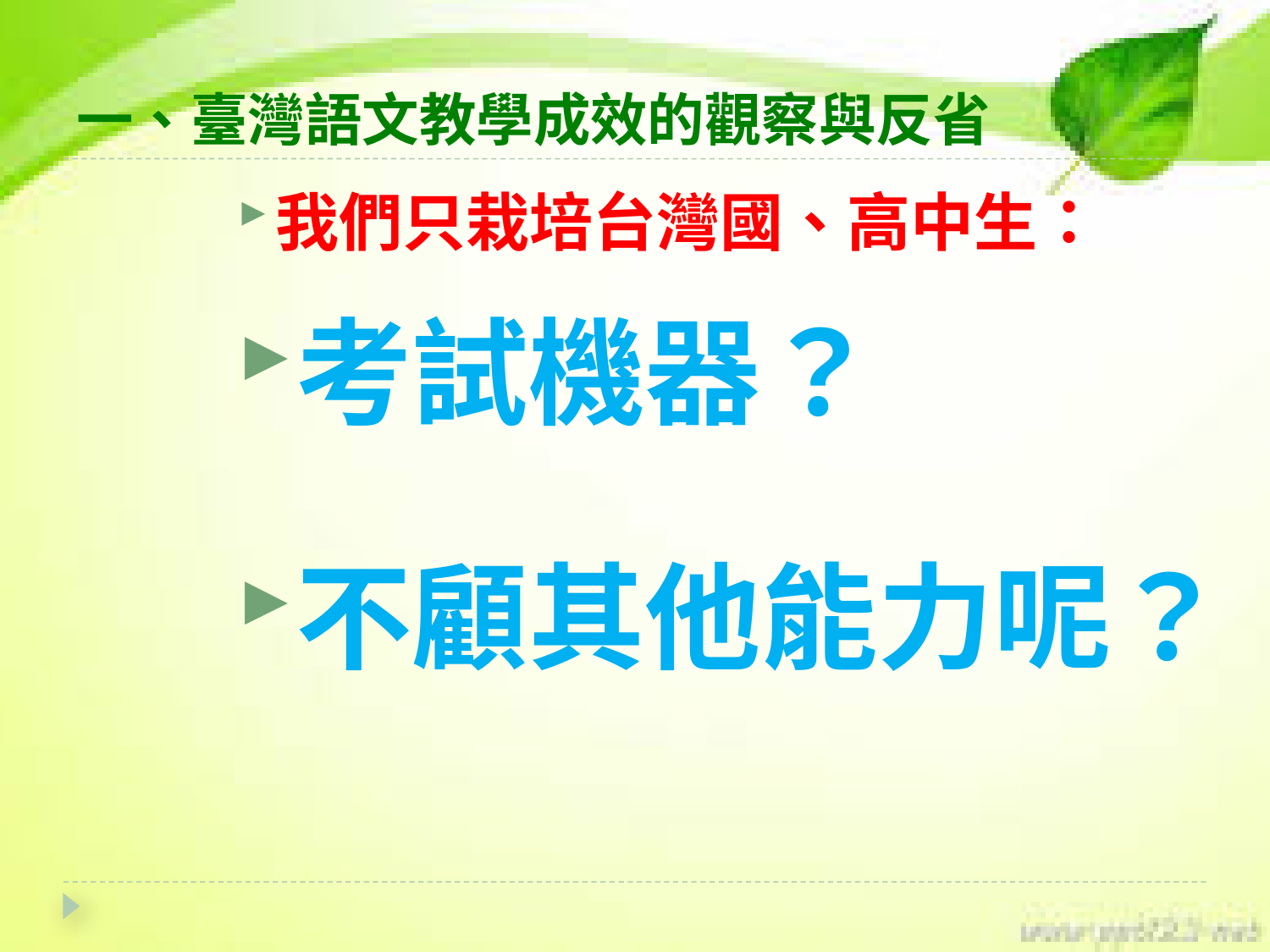

一、臺灣語文教學成效的觀察與反省
我們只栽培台灣國、高中生：

考試機器？

不顧其他能力呢？